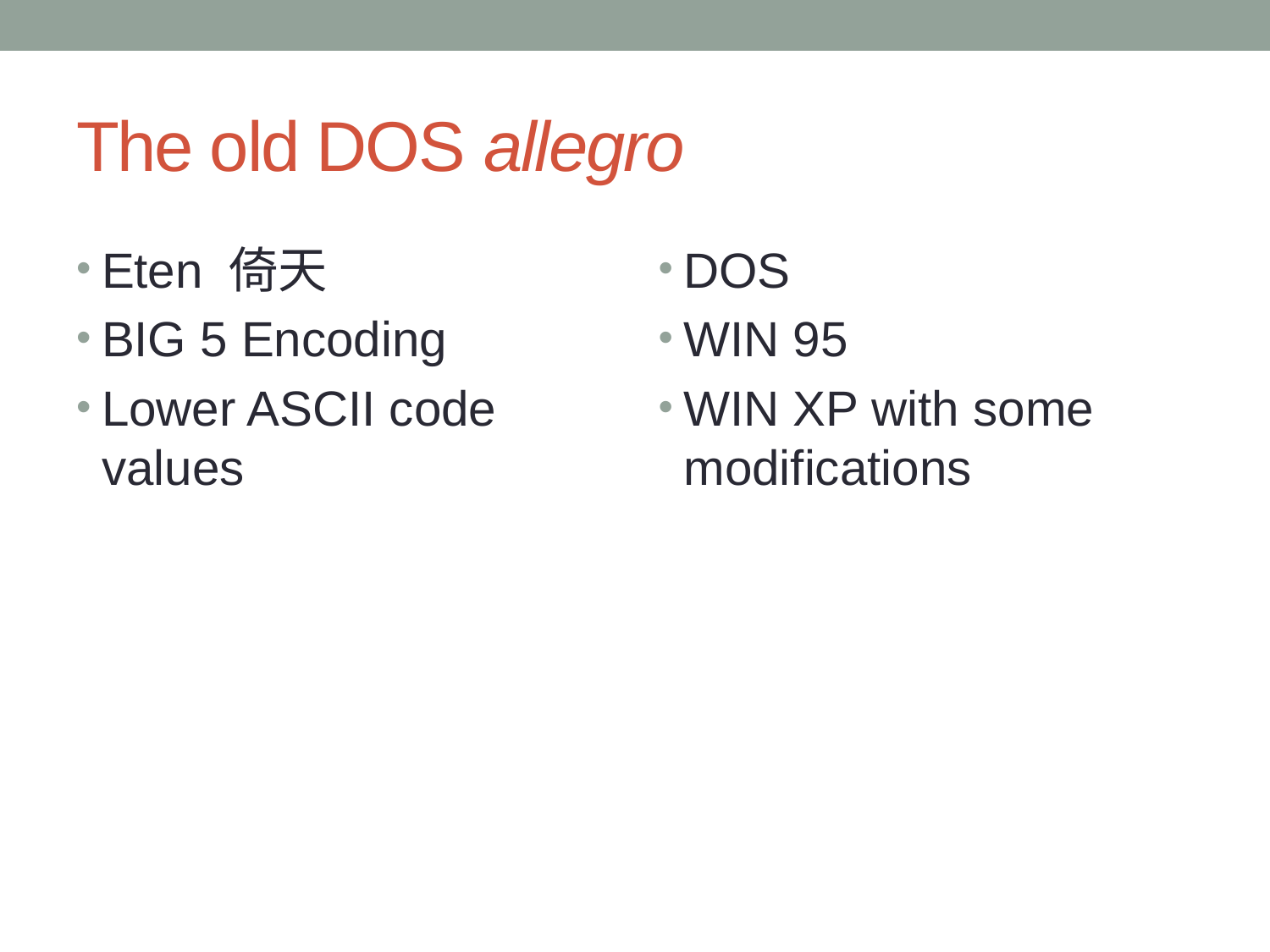

# The old DOS allegro
Eten 倚天
BIG 5 Encoding
Lower ASCII code values

DOS
WIN 95
WIN XP with some modifications